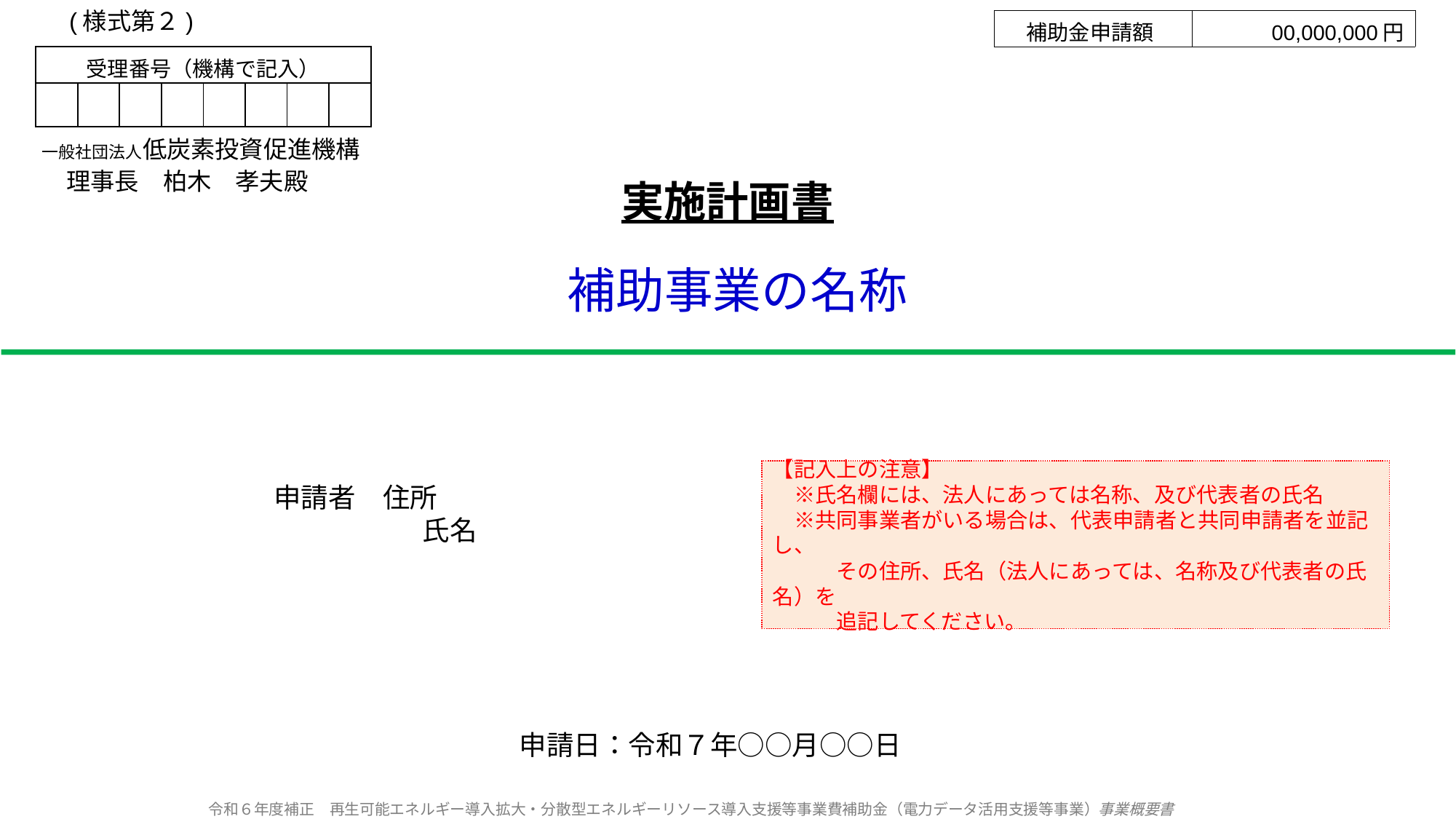

(様式第２)
| 補助金申請額 | 00,000,000円 |
| --- | --- |
| 受理番号（機構で記入） |  |  |  |  |  |  |  |
| --- | --- | --- | --- | --- | --- | --- | --- |
|  |  |  |  |  |  |  |  |
一般社団法人低炭素投資促進機構
　理事長　柏木　孝夫殿
実施計画書
# 補助事業の名称
　　　申請者　住所
　　　　　　　　 氏名
【記入上の注意】
　※氏名欄には、法人にあっては名称、及び代表者の氏名
　※共同事業者がいる場合は、代表申請者と共同申請者を並記し、
　　　その住所、氏名（法人にあっては、名称及び代表者の氏名）を
　　　追記してください。
申請日：令和７年○○月○○日